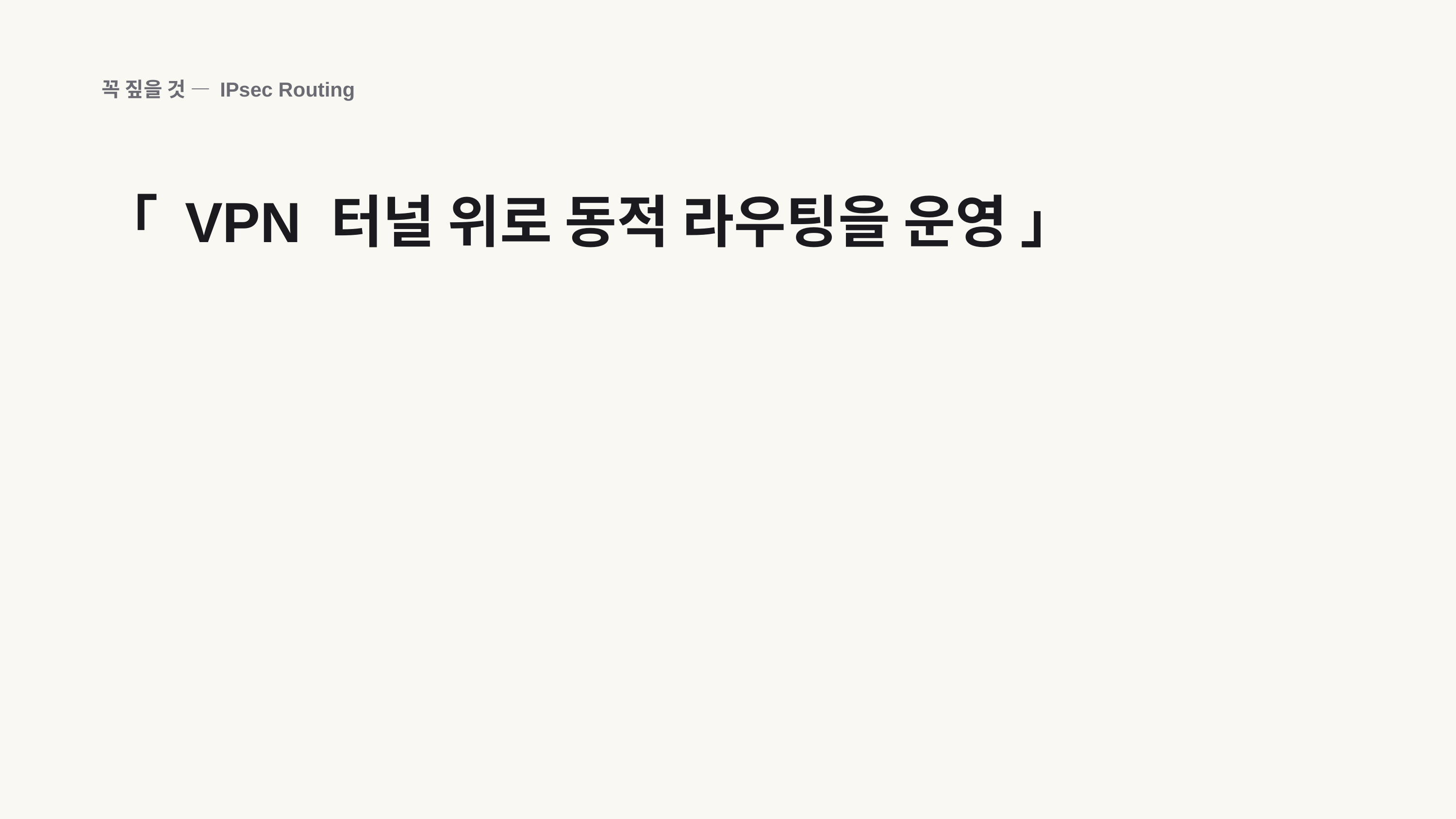

꼭 짚을 것 — IPsec Routing
「 VPN 터널 위로 동적 라우팅을 운영 」